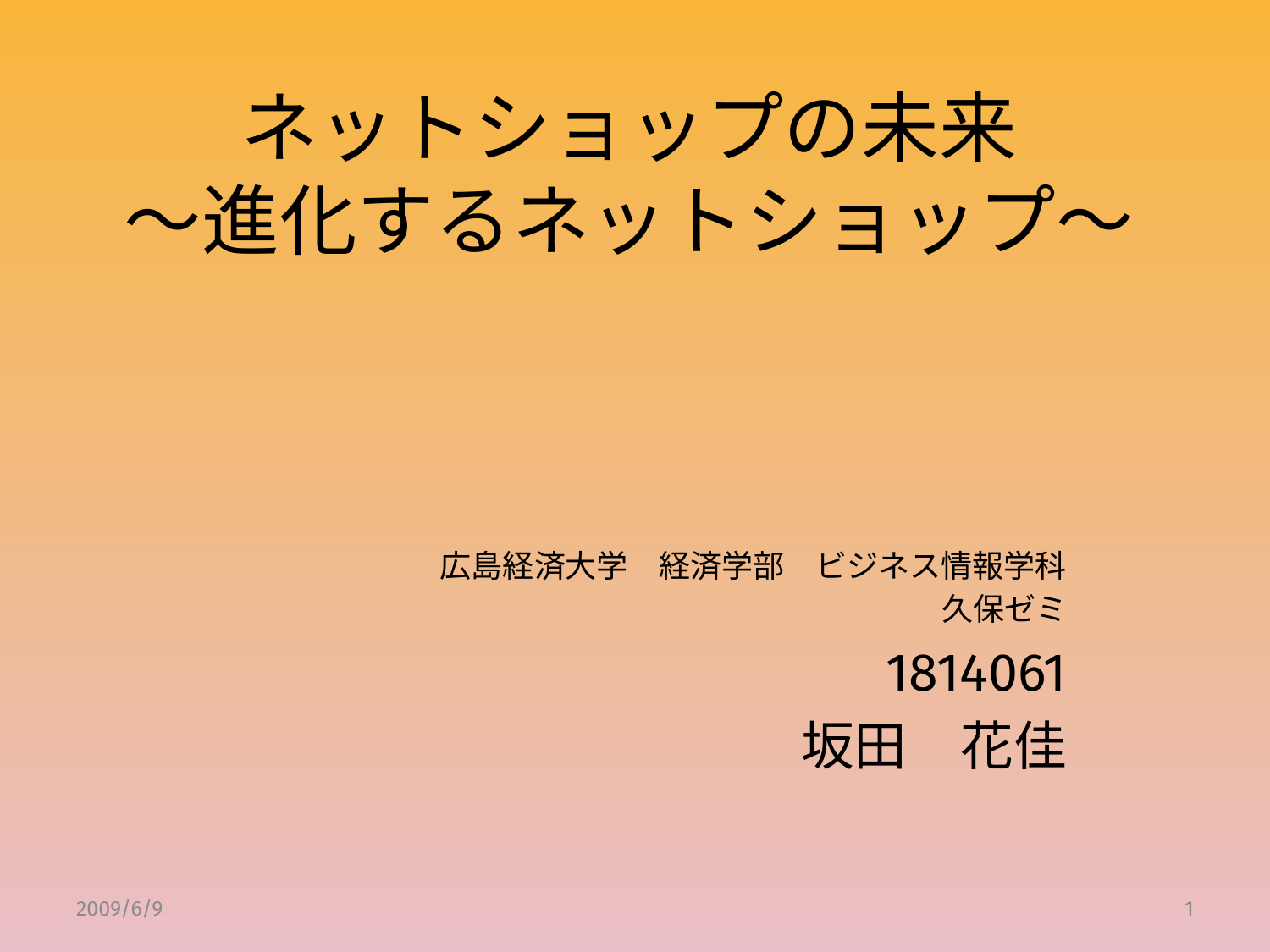

# ネットショップの未来 ～進化するネットショップ～
広島経済大学　経済学部　ビジネス情報学科
久保ゼミ
1814061
坂田　花佳
2009/6/9
1